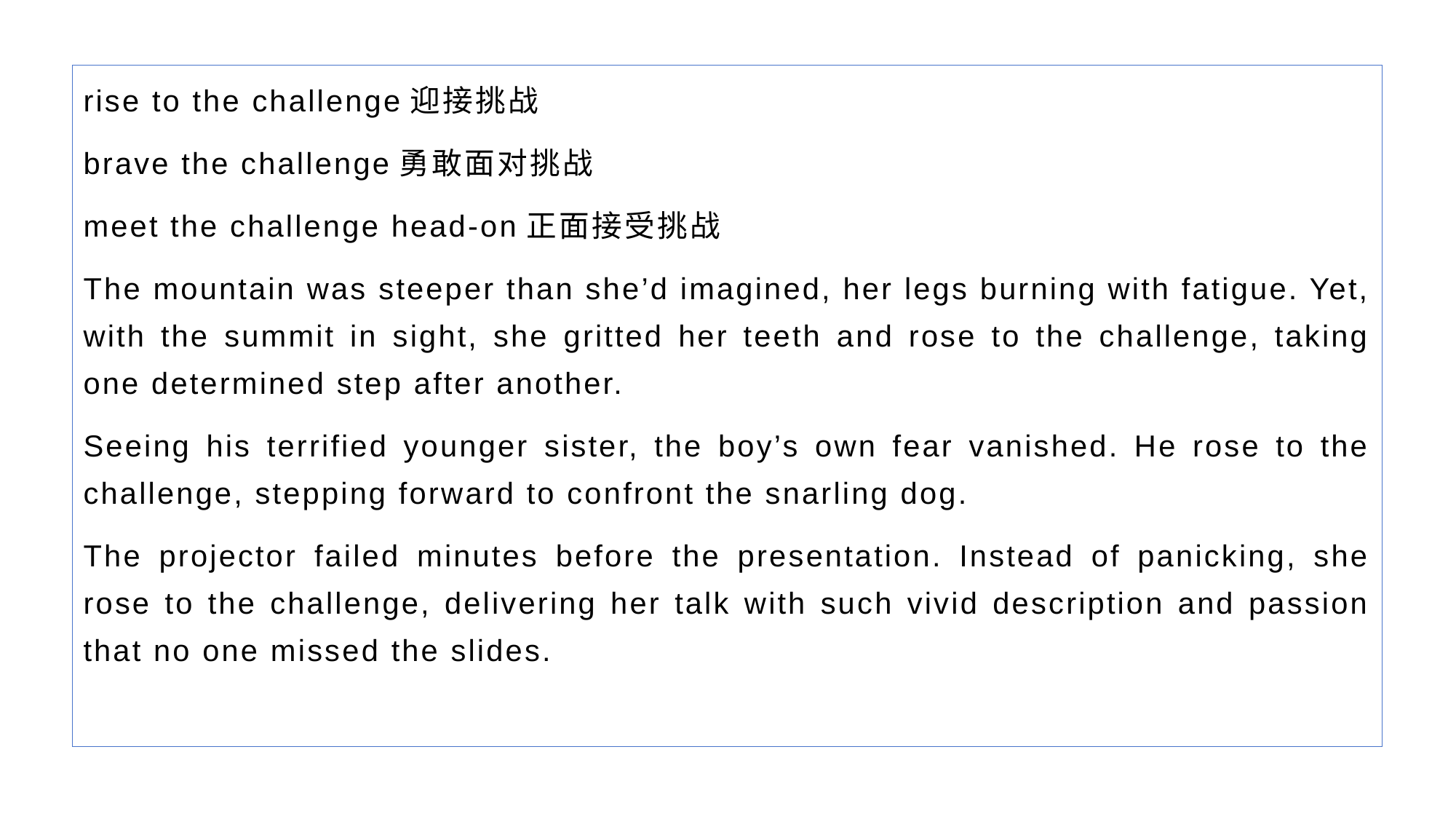

rise to the challenge迎接挑战
brave the challenge勇敢面对挑战
meet the challenge head-on正面接受挑战
The mountain was steeper than she’d imagined, her legs burning with fatigue. Yet, with the summit in sight, she gritted her teeth and rose to the challenge, taking one determined step after another.
Seeing his terrified younger sister, the boy’s own fear vanished. He rose to the challenge, stepping forward to confront the snarling dog.
The projector failed minutes before the presentation. Instead of panicking, she rose to the challenge, delivering her talk with such vivid description and passion that no one missed the slides.